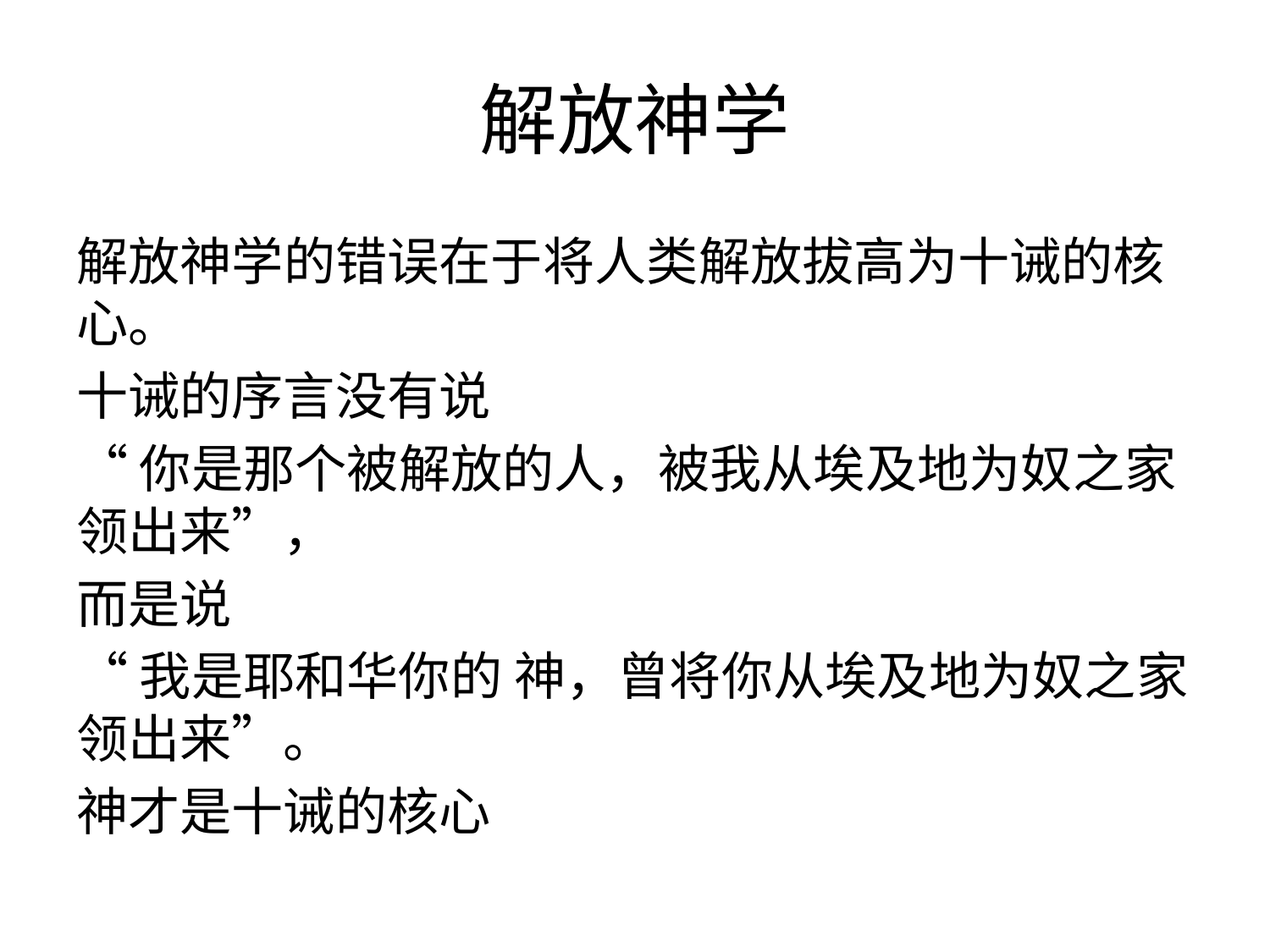

# 解放神学
解放神学的错误在于将人类解放拔高为十诫的核心。
十诫的序言没有说
“你是那个被解放的人，被我从埃及地为奴之家领出来”，
而是说
“我是耶和华你的 神，曾将你从埃及地为奴之家领出来”。
神才是十诫的核心